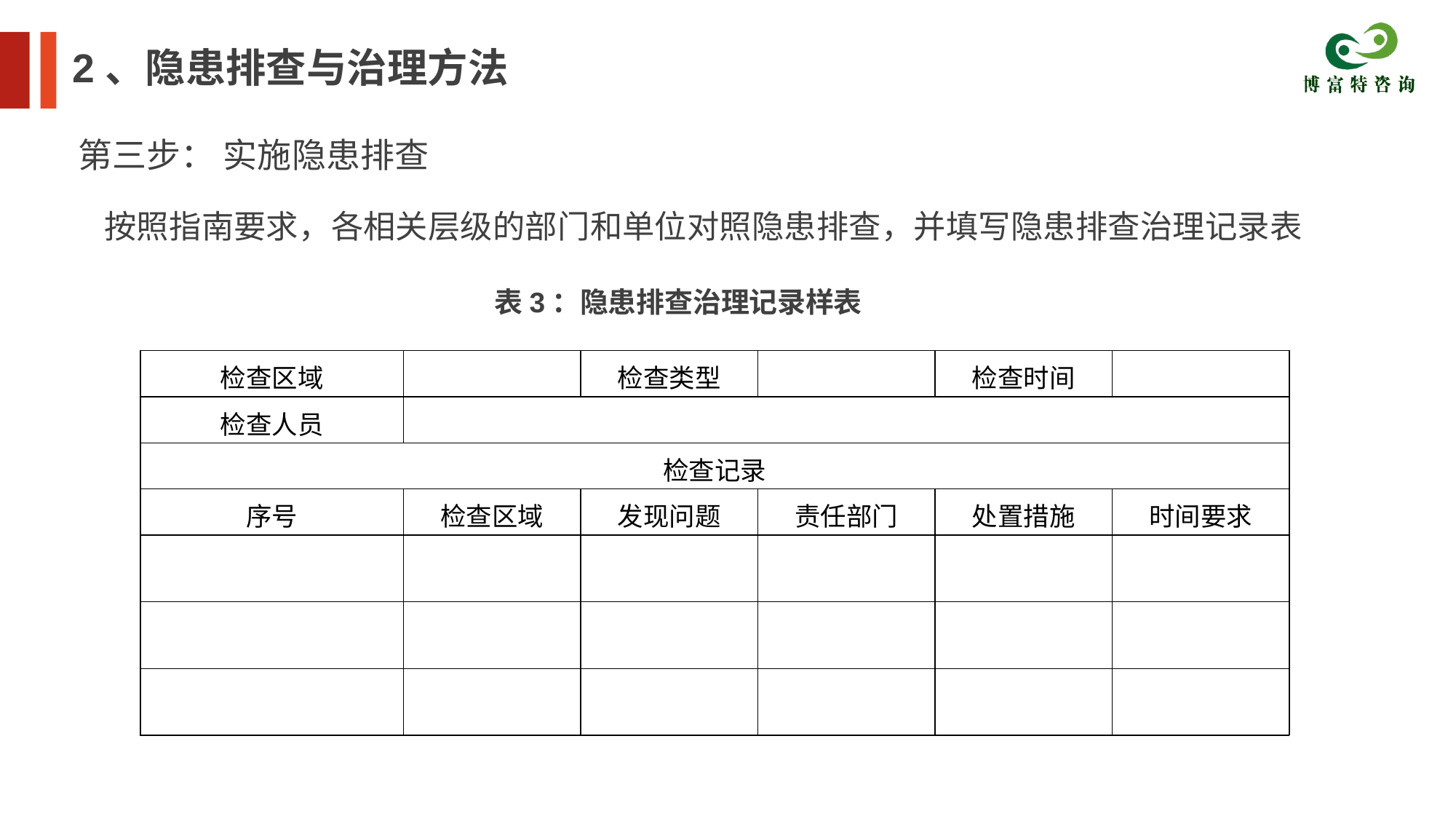

2、隐患排查与治理方法
第三步： 实施隐患排查
按照指南要求，各相关层级的部门和单位对照隐患排查，并填写隐患排查治理记录表
表3：隐患排查治理记录样表
| 检查区域 |  | 检查类型 |  | 检查时间 |  |
| --- | --- | --- | --- | --- | --- |
| 检查人员 |  |  |  |  |  |
| 检查记录 |  |  |  |  |  |
| 序号 | 检查区域 | 发现问题 | 责任部门 | 处置措施 | 时间要求 |
|  |  |  |  |  |  |
|  |  |  |  |  |  |
|  |  |  |  |  |  |